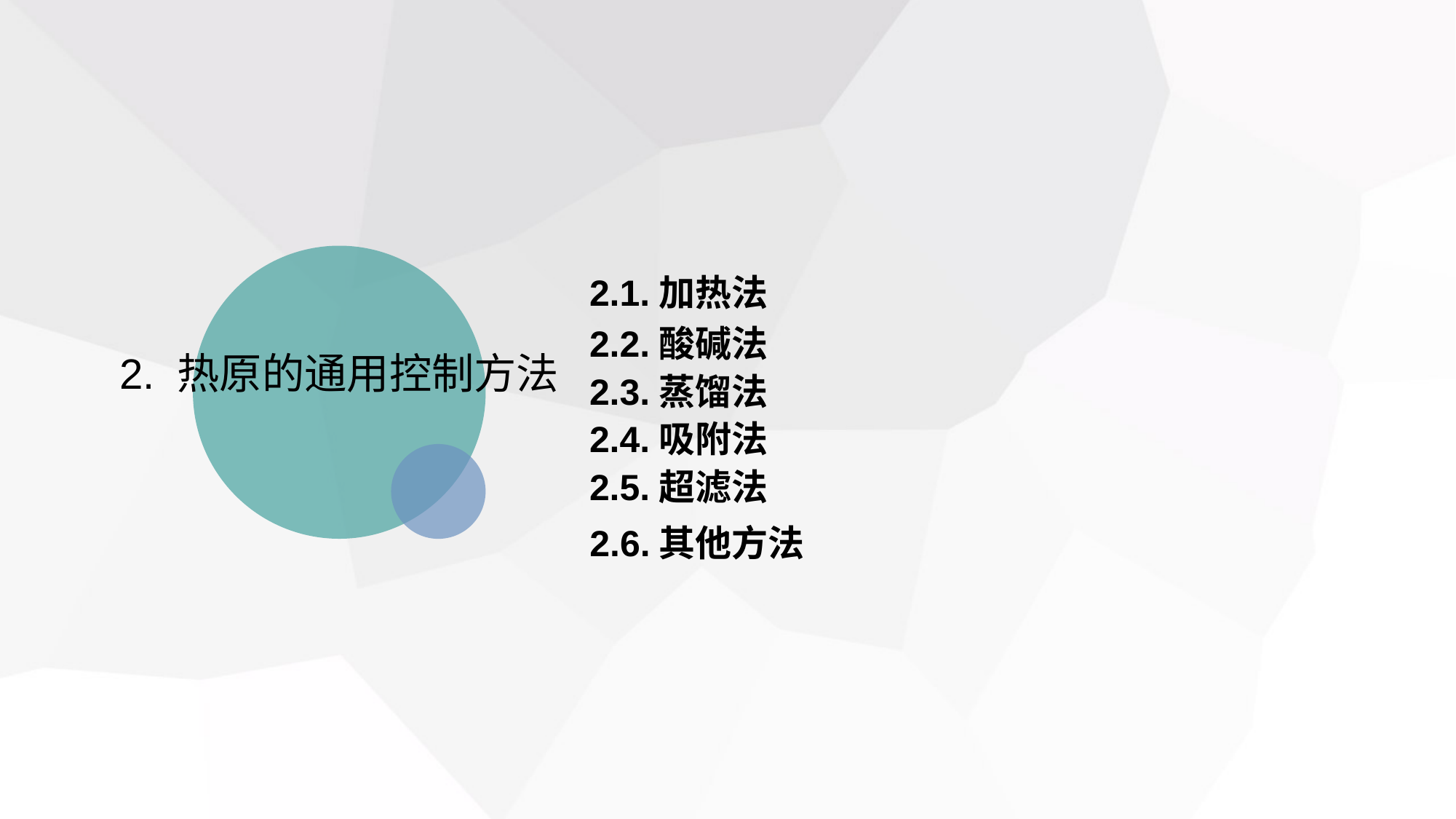

2.1.加热法
2.2.酸碱法
2. 热原的通用控制方法
2.3.蒸馏法
2.4.吸附法

2.5.超滤法
2.6.其他方法